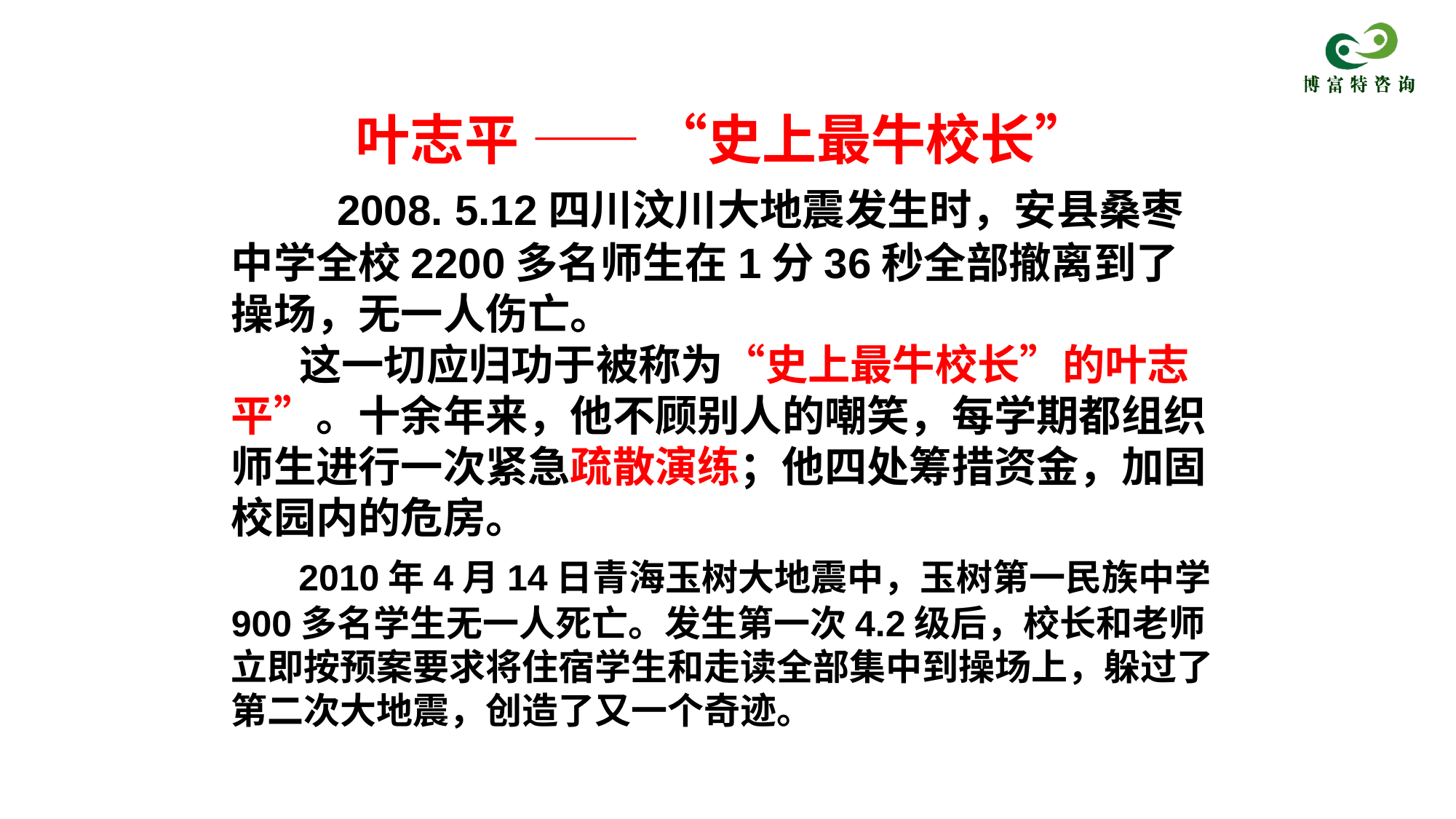

叶志平 —— “史上最牛校长”
       2008. 5.12四川汶川大地震发生时，安县桑枣中学全校2200多名师生在1分36秒全部撤离到了操场，无一人伤亡。
      这一切应归功于被称为“史上最牛校长”的叶志平”。十余年来，他不顾别人的嘲笑，每学期都组织师生进行一次紧急疏散演练；他四处筹措资金，加固校园内的危房。
     2010年4月14日青海玉树大地震中，玉树第一民族中学900多名学生无一人死亡。发生第一次4.2级后，校长和老师立即按预案要求将住宿学生和走读全部集中到操场上，躲过了第二次大地震，创造了又一个奇迹。
39